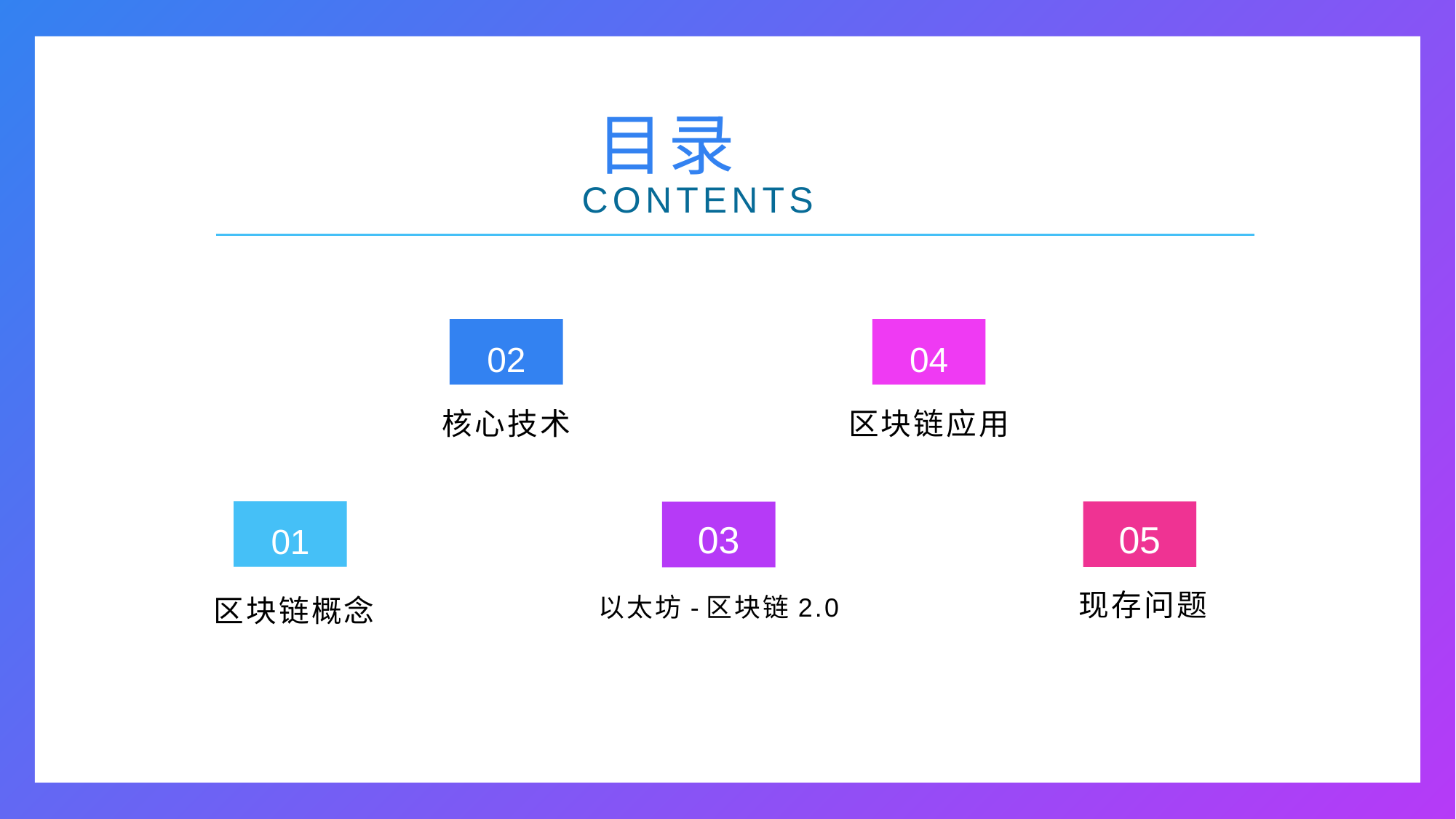

目录
https://www.PPT818.com/
CONTENTS
02
04
核心技术
区块链应用
01
05
03
区块链概念
现存问题
以太坊-区块链2.0